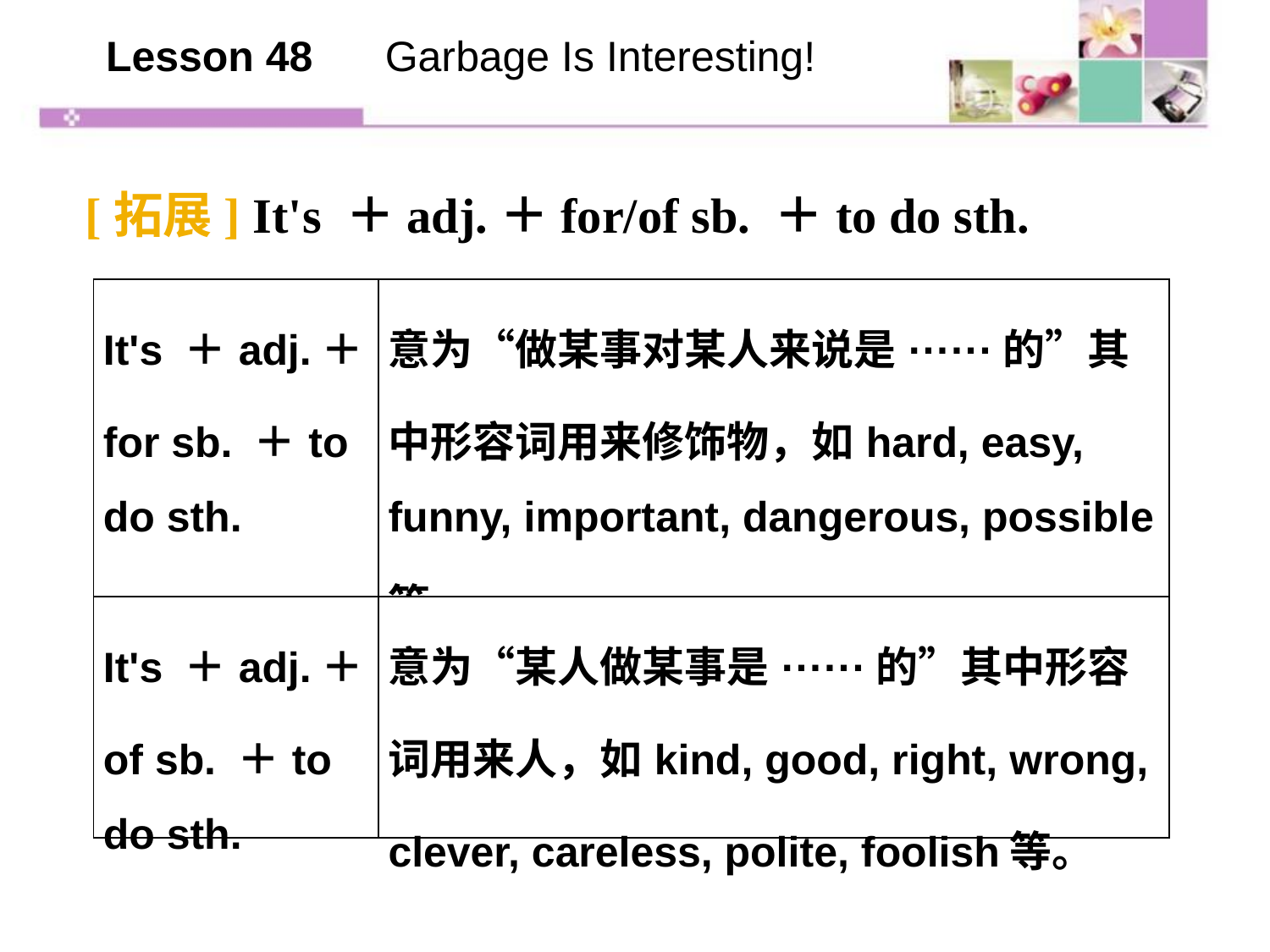

Lesson 48　 Garbage Is Interesting!
[拓展] It's ＋adj.＋for/of sb. ＋to do sth.
| It's ＋adj.＋for sb. ＋to do sth. | 意为“做某事对某人来说是······的”其中形容词用来修饰物，如hard, easy, funny, important, dangerous, possible等。 |
| --- | --- |
| It's ＋adj.＋of sb. ＋to do sth. | 意为“某人做某事是······的”其中形容词用来人，如kind, good, right, wrong, clever, careless, polite, foolish等。 |